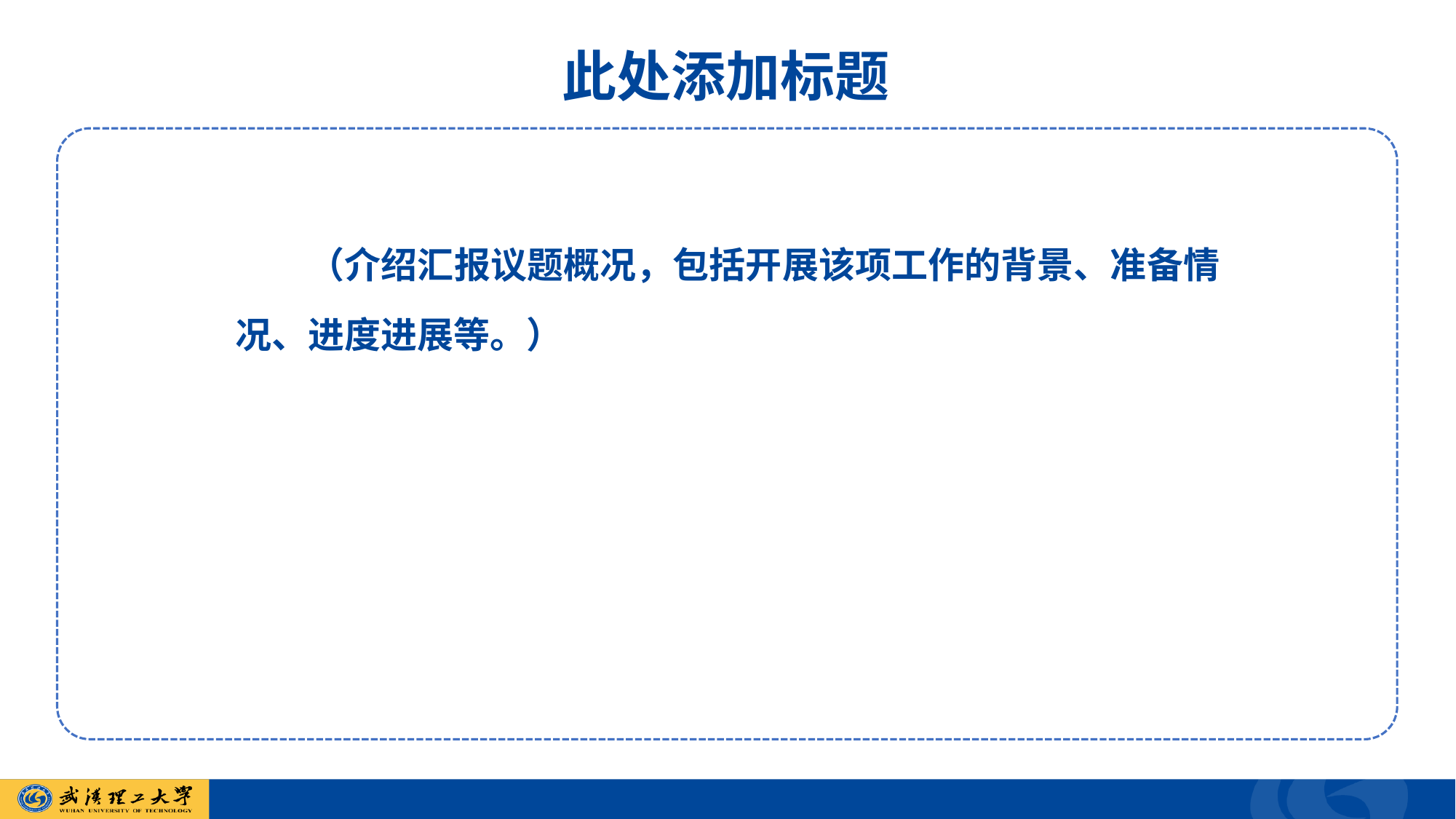

此处添加标题

（介绍汇报议题概况，包括开展该项工作的背景、准备情况、进度进展等。）